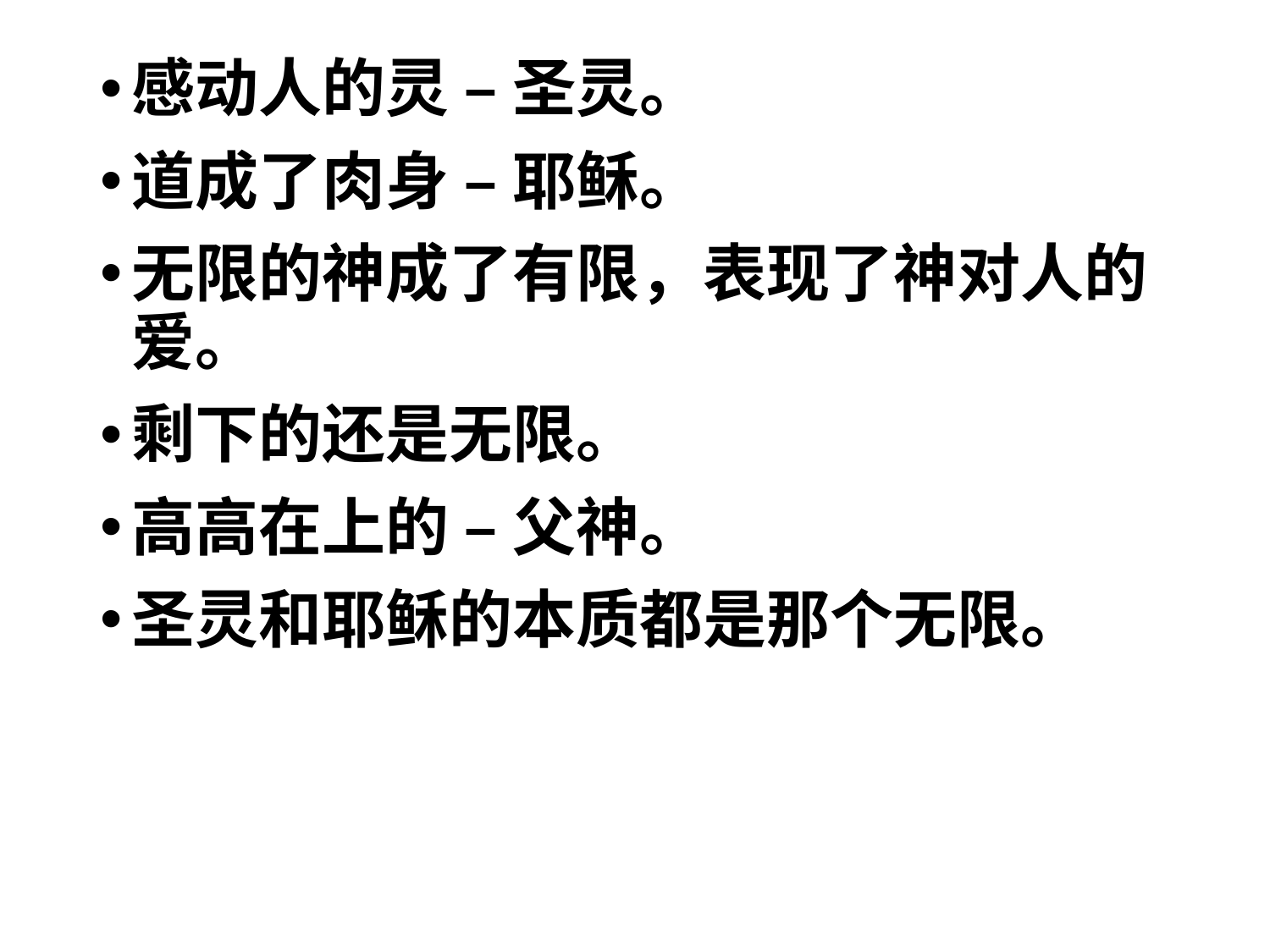

感动人的灵 – 圣灵。
道成了肉身 – 耶稣。
无限的神成了有限，表现了神对人的爱。
剩下的还是无限。
高高在上的 – 父神。
圣灵和耶稣的本质都是那个无限。